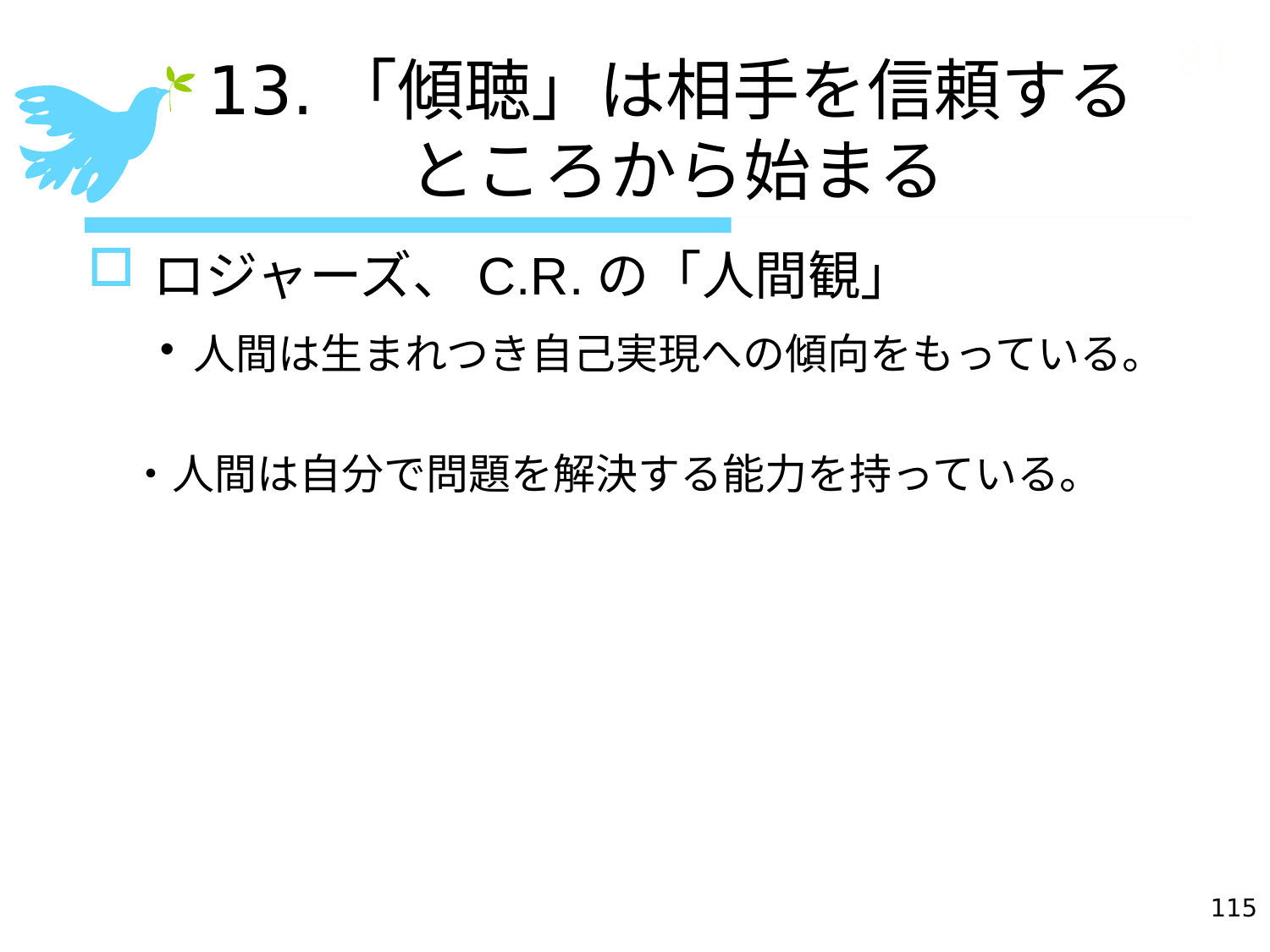

81
13.「傾聴」は相手を信頼する
　　　ところから始まる
ロジャーズ、C.R.の「人間観」
　・人間は生まれつき自己実現への傾向をもっている。

　・人間は自分で問題を解決する能力を持っている。

115